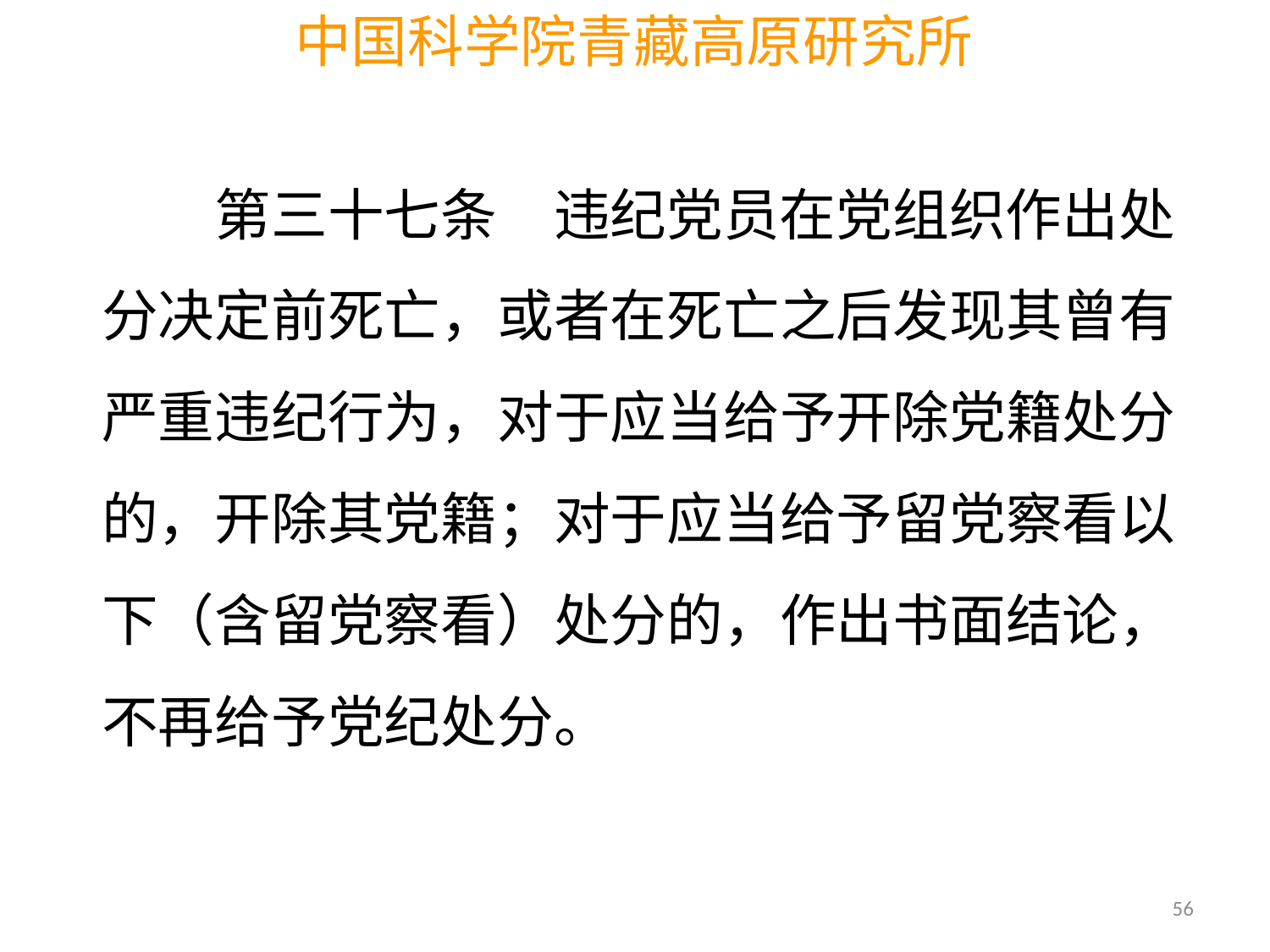

第三十七条　违纪党员在党组织作出处分决定前死亡，或者在死亡之后发现其曾有严重违纪行为，对于应当给予开除党籍处分的，开除其党籍；对于应当给予留党察看以下（含留党察看）处分的，作出书面结论，不再给予党纪处分。
56